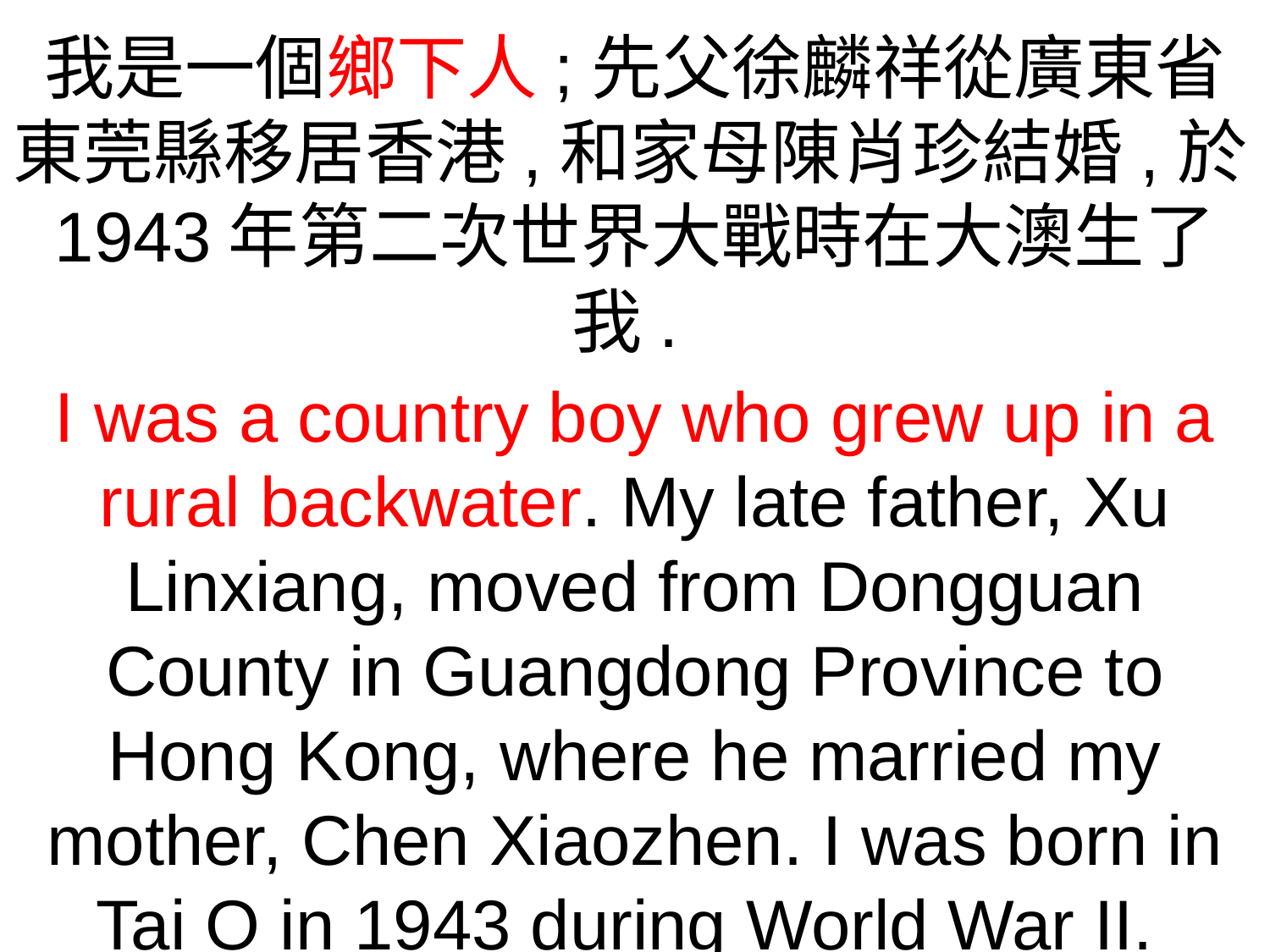

我是一個鄉下人;先父徐麟祥從廣東省東莞縣移居香港,和家母陳肖珍結婚,於1943年第二次世界大戰時在大澳生了我.
I was a country boy who grew up in a rural backwater. My late father, Xu Linxiang, moved from Dongguan County in Guangdong Province to Hong Kong, where he married my mother, Chen Xiaozhen. I was born in Tai O in 1943 during World War II.